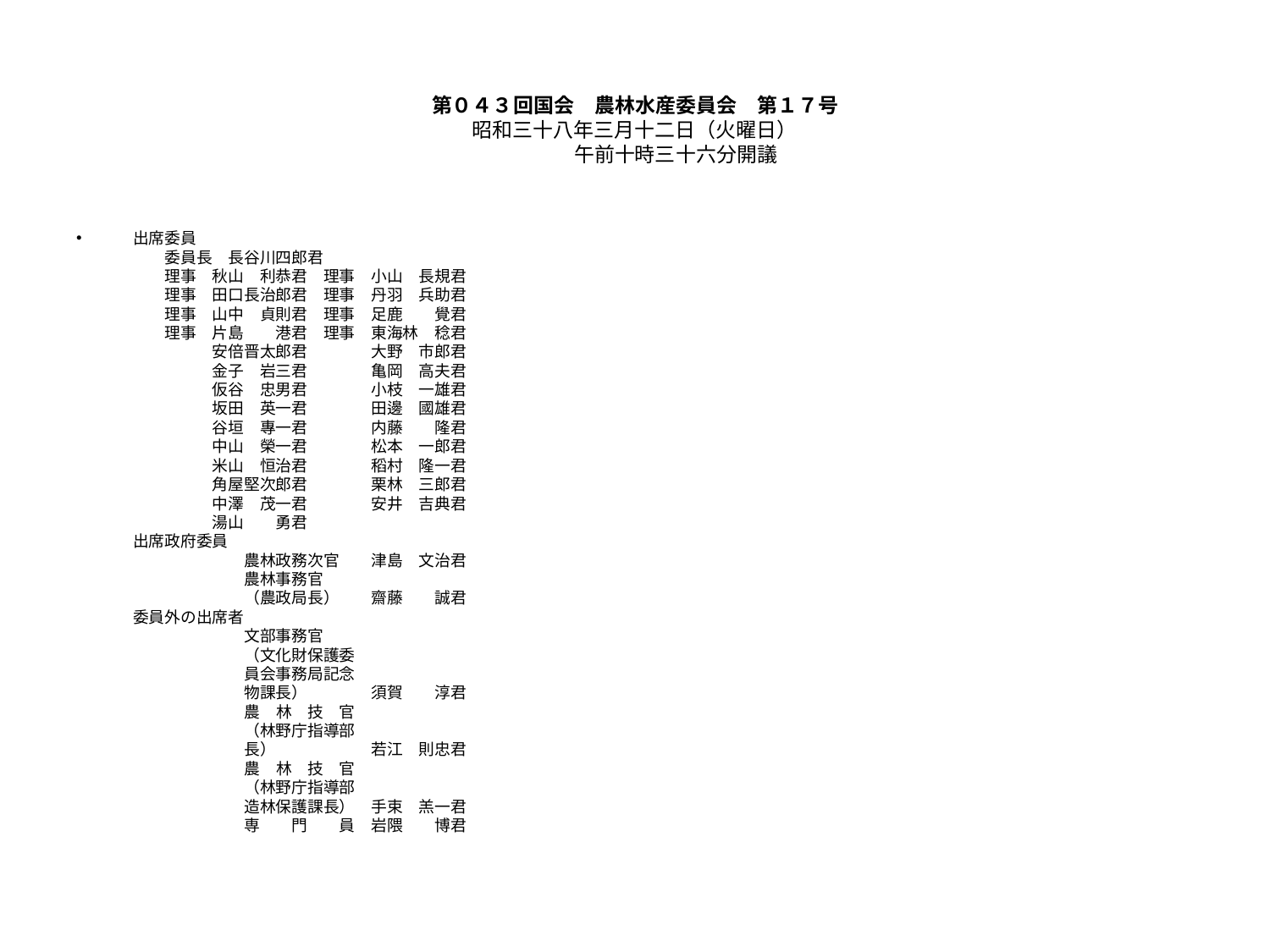

# 第０４３回国会　農林水産委員会　第１７号 昭和三十八年三月十二日（火曜日） 　　　　午前十時三十六分開議
　出席委員
　　　委員長　長谷川四郎君
　　　理事　秋山　利恭君　理事　小山　長規君
　　　理事　田口長治郎君　理事　丹羽　兵助君
　　　理事　山中　貞則君　理事　足鹿　　覺君
　　　理事　片島　　港君　理事　東海林　稔君
　　　　　　安倍晋太郎君　　　　大野　市郎君
　　　　　　金子　岩三君　　　　亀岡　高夫君
　　　　　　仮谷　忠男君　　　　小枝　一雄君
　　　　　　坂田　英一君　　　　田邊　國雄君
　　　　　　谷垣　專一君　　　　内藤　　隆君
　　　　　　中山　榮一君　　　　松本　一郎君
　　　　　　米山　恒治君　　　　稻村　隆一君
　　　　　　角屋堅次郎君　　　　栗林　三郎君
　　　　　　中澤　茂一君　　　　安井　吉典君
　　　　　　湯山　　勇君
　出席政府委員
　　　　　　　　農林政務次官　　津島　文治君
　　　　　　　　農林事務官
　　　　　　　　（農政局長）　　齋藤　　誠君
　委員外の出席者
　　　　　　　　文部事務官
　　　　　　　　（文化財保護委
　　　　　　　　員会事務局記念
　　　　　　　　物課長）　　　　須賀　　淳君
　　　　　　　　農　林　技　官
　　　　　　　　（林野庁指導部
　　　　　　　　長）　　　　　　若江　則忠君
　　　　　　　　農　林　技　官
　　　　　　　　（林野庁指導部
　　　　　　　　造林保護課長）　手束　羔一君
　　　　　　　　専　　門　　員　岩隈　　博君